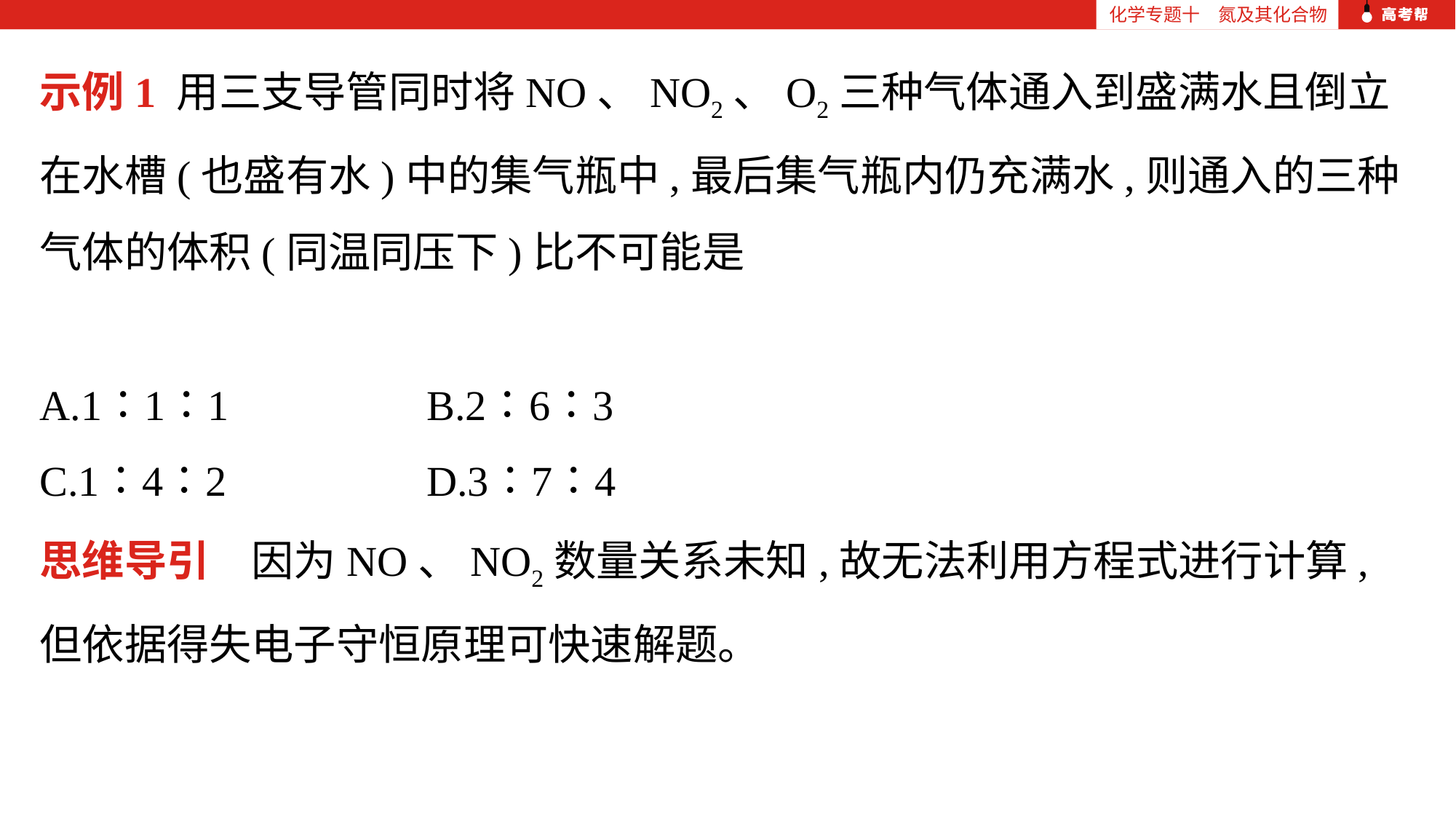

化学专题十　氮及其化合物

示例1 用三支导管同时将NO、NO2、O2三种气体通入到盛满水且倒立在水槽(也盛有水)中的集气瓶中,最后集气瓶内仍充满水,则通入的三种气体的体积(同温同压下)比不可能是
A.1∶1∶1	                B.2∶6∶3
C.1∶4∶2	                D.3∶7∶4
思维导引　因为NO、NO2数量关系未知,故无法利用方程式进行计算,但依据得失电子守恒原理可快速解题。